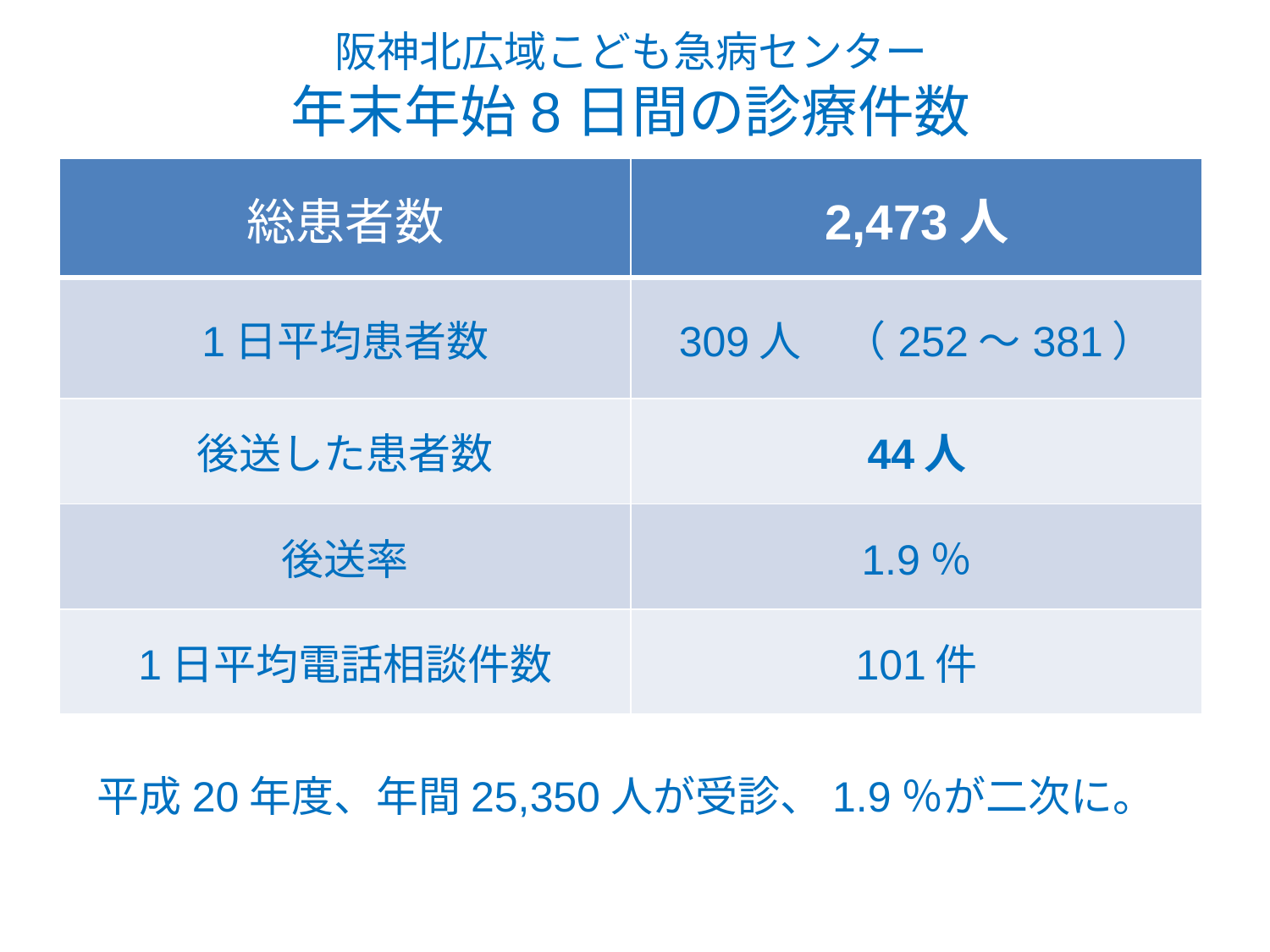

# 阪神北広域こども急病センター 年末年始8日間の診療件数
| 総患者数 | 2,473人 |
| --- | --- |
| 1日平均患者数 | 309人　（252～381） |
| 後送した患者数 | 44人 |
| 後送率 | 1.9％ |
| 1日平均電話相談件数 | 101件 |
平成20年度、年間25,350人が受診、1.9％が二次に。